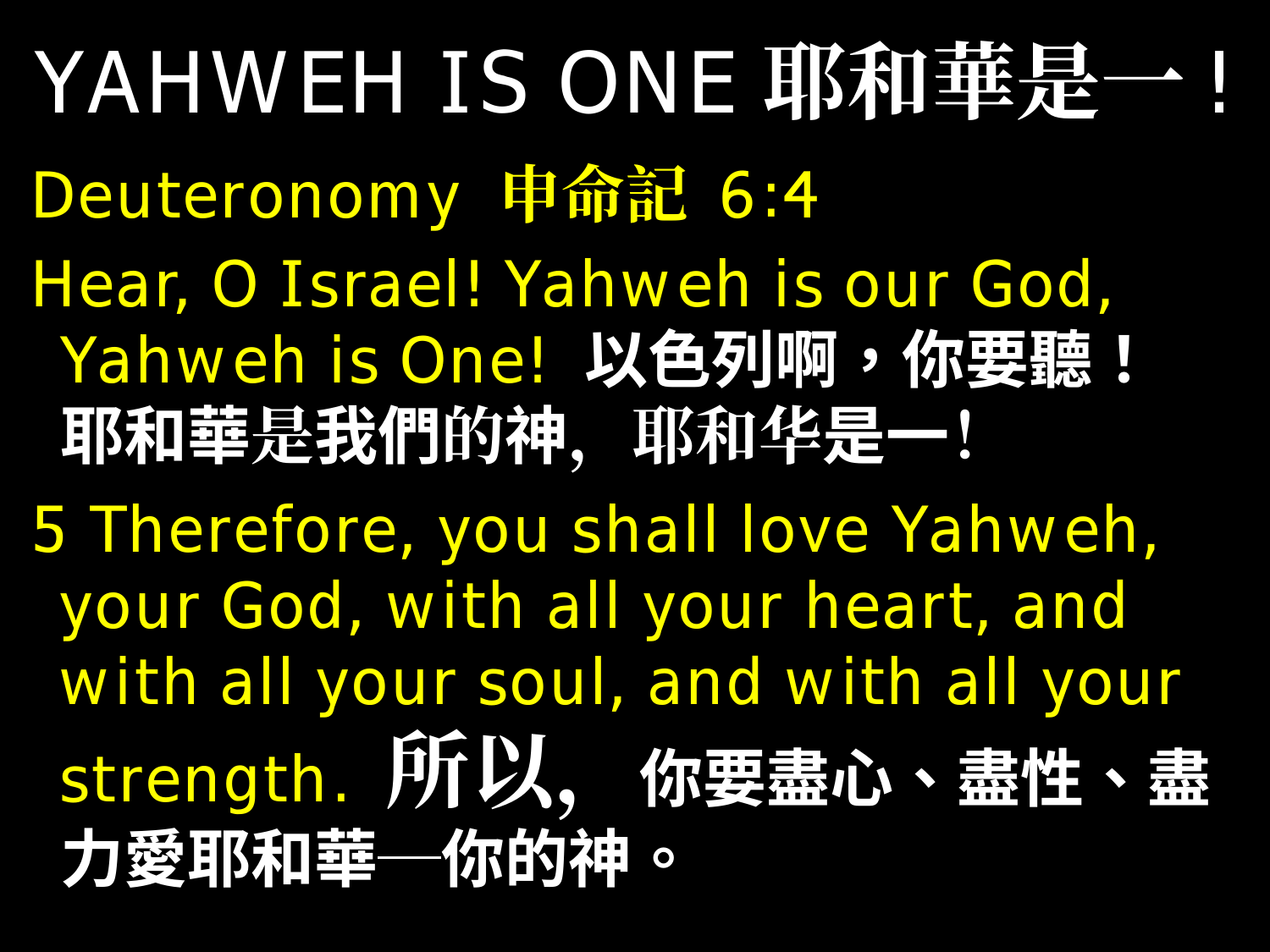

# YAHWEH IS ONE耶和華是一!
 Deuteronomy 申命記 6:4
 Hear, O Israel! Yahweh is our God, Yahweh is One! 以色列啊，你要聽！耶和華是我們的神，耶和华是一！
 5 Therefore, you shall love Yahweh, your God, with all your heart, and with all your soul, and with all your strength. 所以，你要盡心、盡性、盡力愛耶和華─你的神。